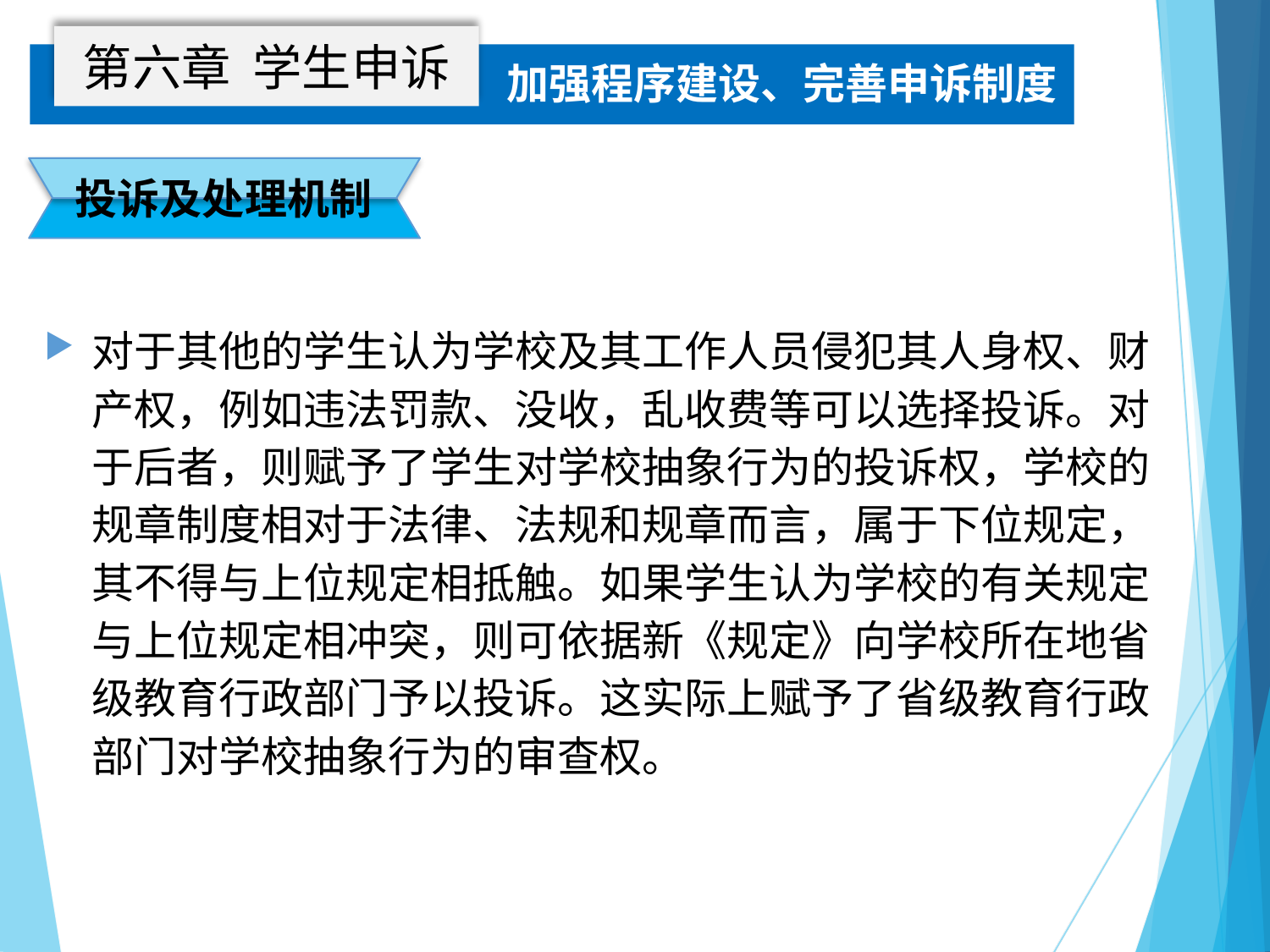

第六章  学生申诉
加强程序建设、完善申诉制度

投诉及处理机制

对于其他的学生认为学校及其工作人员侵犯其人身权、财产权，例如违法罚款、没收，乱收费等可以选择投诉。对于后者，则赋予了学生对学校抽象行为的投诉权，学校的规章制度相对于法律、法规和规章而言，属于下位规定，其不得与上位规定相抵触。如果学生认为学校的有关规定与上位规定相冲突，则可依据新《规定》向学校所在地省级教育行政部门予以投诉。这实际上赋予了省级教育行政部门对学校抽象行为的审查权。